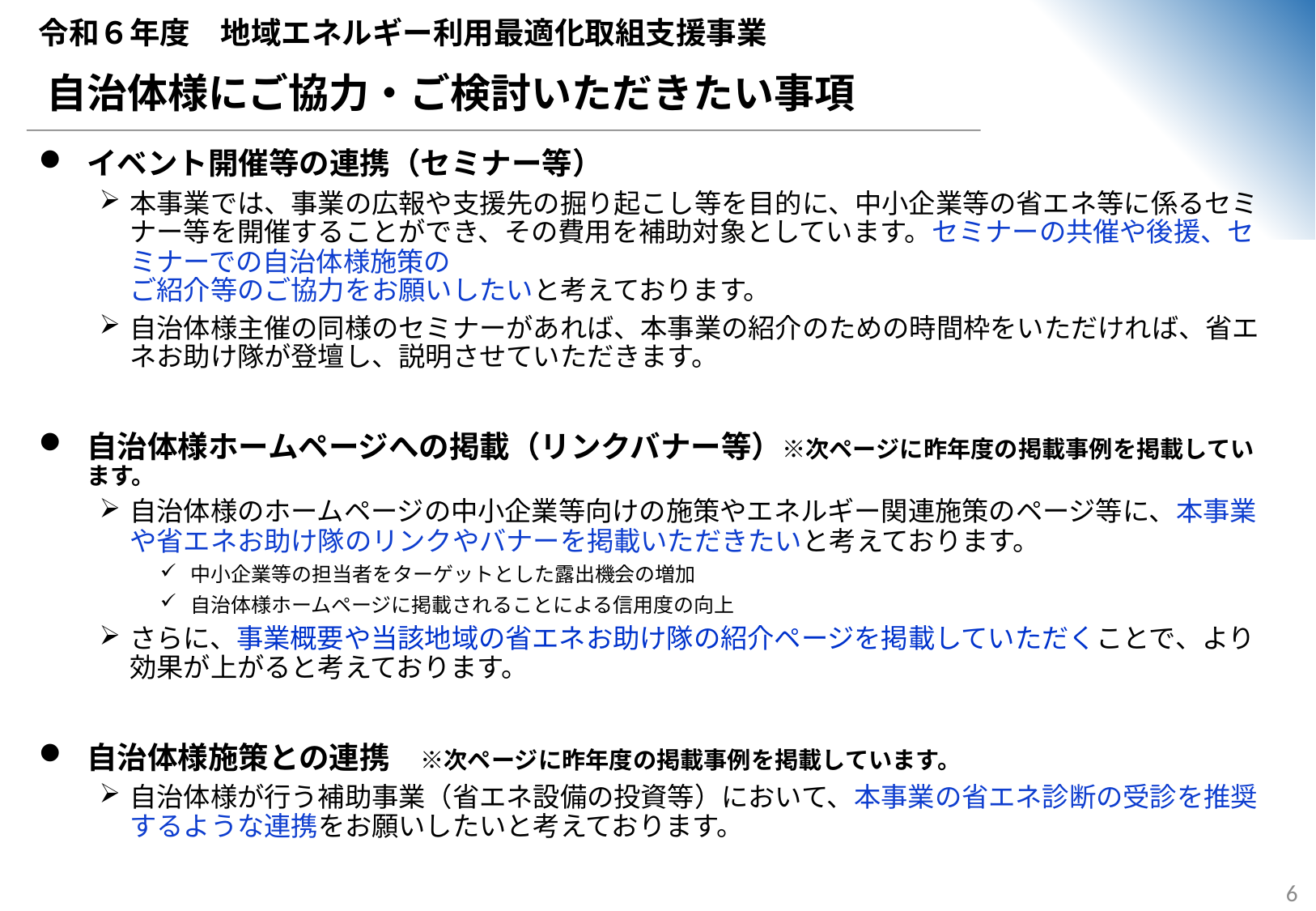

# 令和６年度　地域エネルギー利用最適化取組支援事業
自治体様にご協力・ご検討いただきたい事項

イベント開催等の連携（セミナー等）
本事業では、事業の広報や支援先の掘り起こし等を目的に、中小企業等の省エネ等に係るセミナー等を開催することができ、その費用を補助対象としています。セミナーの共催や後援、セミナーでの自治体様施策の
ご紹介等のご協力をお願いしたいと考えております。
自治体様主催の同様のセミナーがあれば、本事業の紹介のための時間枠をいただければ、省エネお助け隊が登壇し、説明させていただきます。

自治体様ホームページへの掲載（リンクバナー等）※次ページに昨年度の掲載事例を掲載しています。
自治体様のホームページの中小企業等向けの施策やエネルギー関連施策のページ等に、本事業や省エネお助け隊のリンクやバナーを掲載いただきたいと考えております。
中小企業等の担当者をターゲットとした露出機会の増加
自治体様ホームページに掲載されることによる信用度の向上
さらに、事業概要や当該地域の省エネお助け隊の紹介ページを掲載していただくことで、より効果が上がると考えております。

自治体様施策との連携　※次ページに昨年度の掲載事例を掲載しています。
自治体様が行う補助事業（省エネ設備の投資等）において、本事業の省エネ診断の受診を推奨するような連携をお願いしたいと考えております。

 6